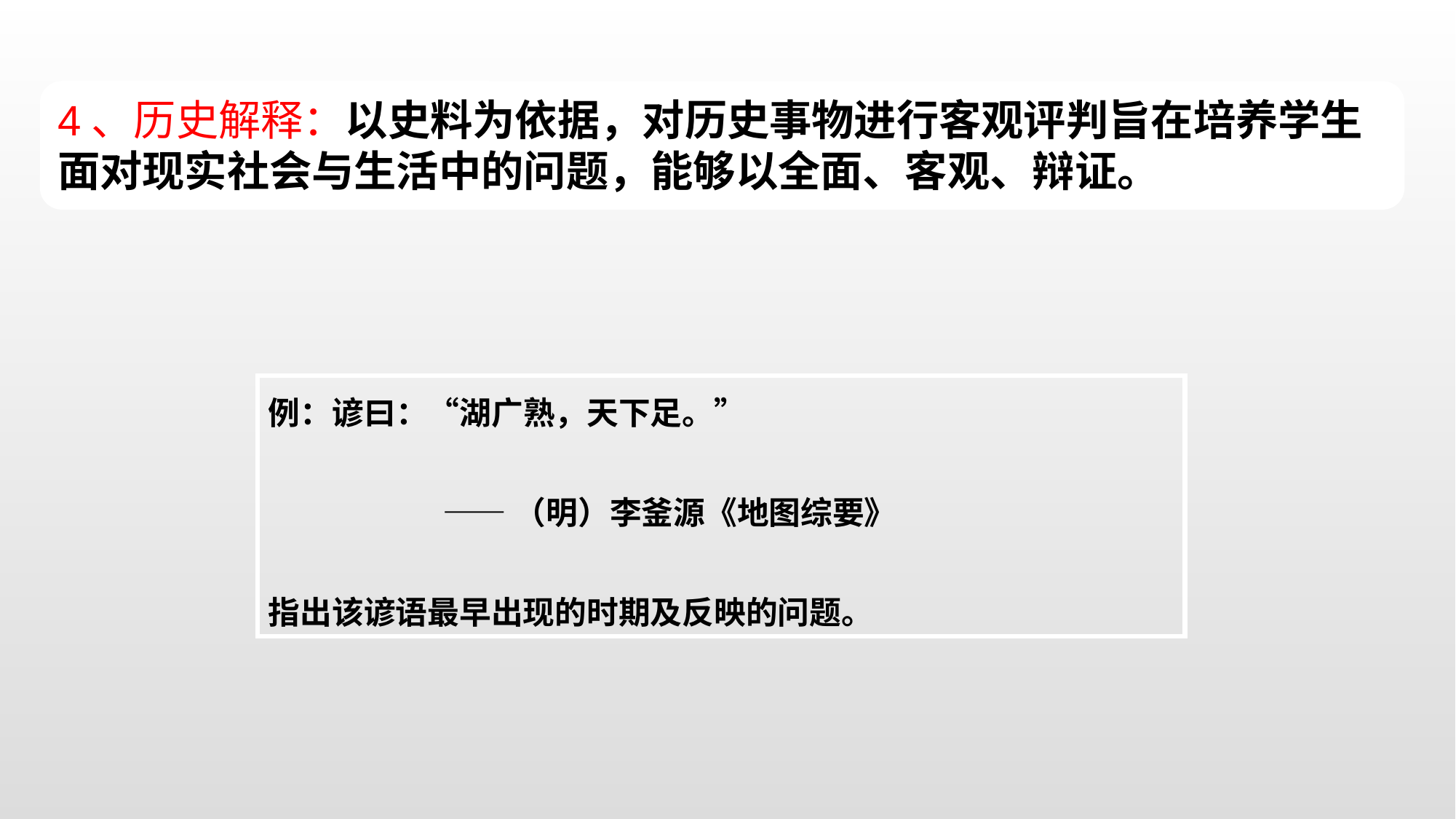

4、历史解释：以史料为依据，对历史事物进行客观评判旨在培养学生面对现实社会与生活中的问题，能够以全面、客观、辩证。

例：谚曰：“湖广熟，天下足。”

                        ——（明）李釜源《地图综要》

指出该谚语最早出现的时期及反映的问题。